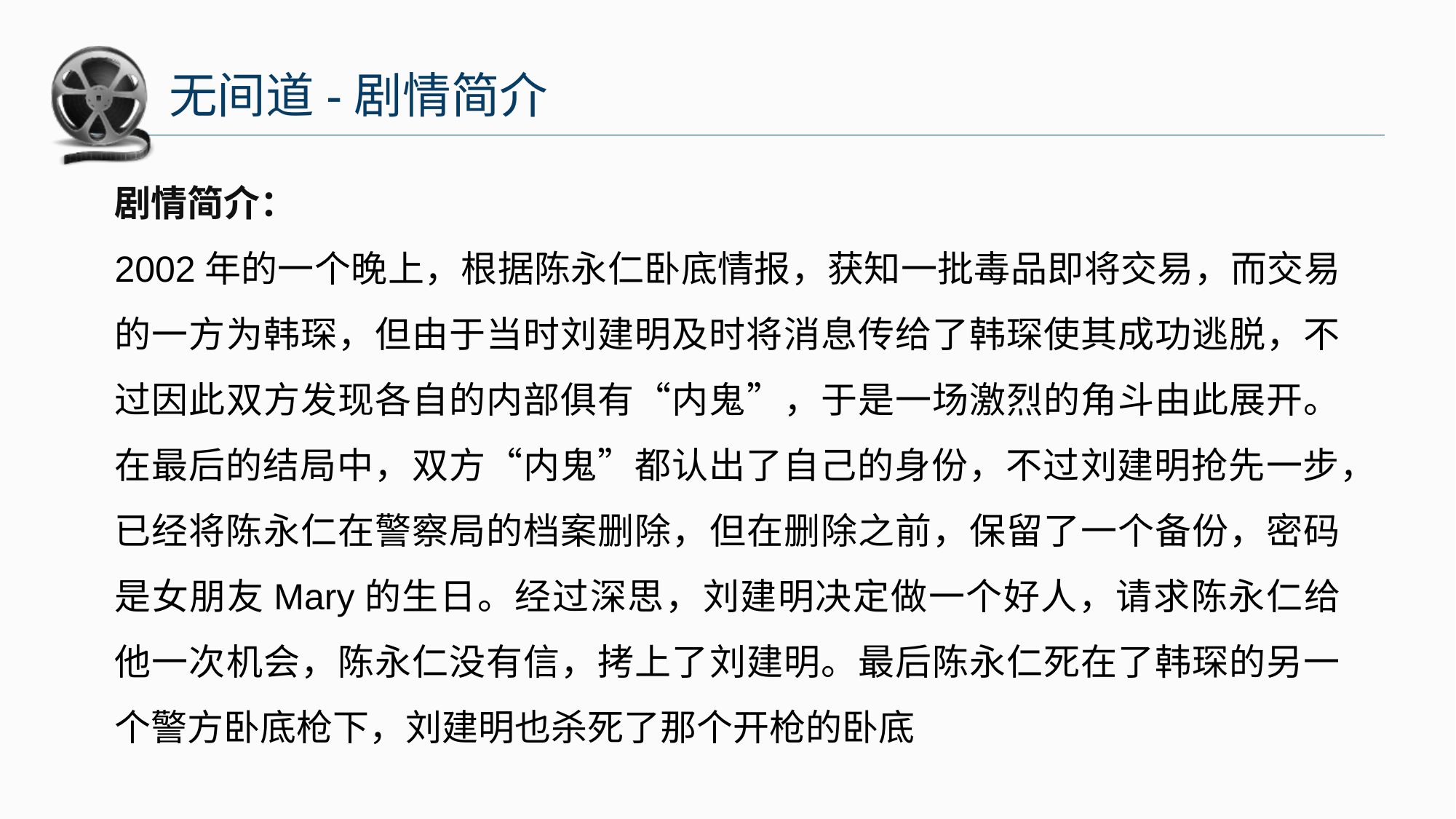

无间道-剧情简介
剧情简介：
2002年的一个晚上，根据陈永仁卧底情报，获知一批毒品即将交易，而交易的一方为韩琛，但由于当时刘建明及时将消息传给了韩琛使其成功逃脱，不过因此双方发现各自的内部俱有“内鬼”，于是一场激烈的角斗由此展开。在最后的结局中，双方“内鬼”都认出了自己的身份，不过刘建明抢先一步，已经将陈永仁在警察局的档案删除，但在删除之前，保留了一个备份，密码是女朋友Mary的生日。经过深思，刘建明决定做一个好人，请求陈永仁给他一次机会，陈永仁没有信，拷上了刘建明。最后陈永仁死在了韩琛的另一个警方卧底枪下，刘建明也杀死了那个开枪的卧底